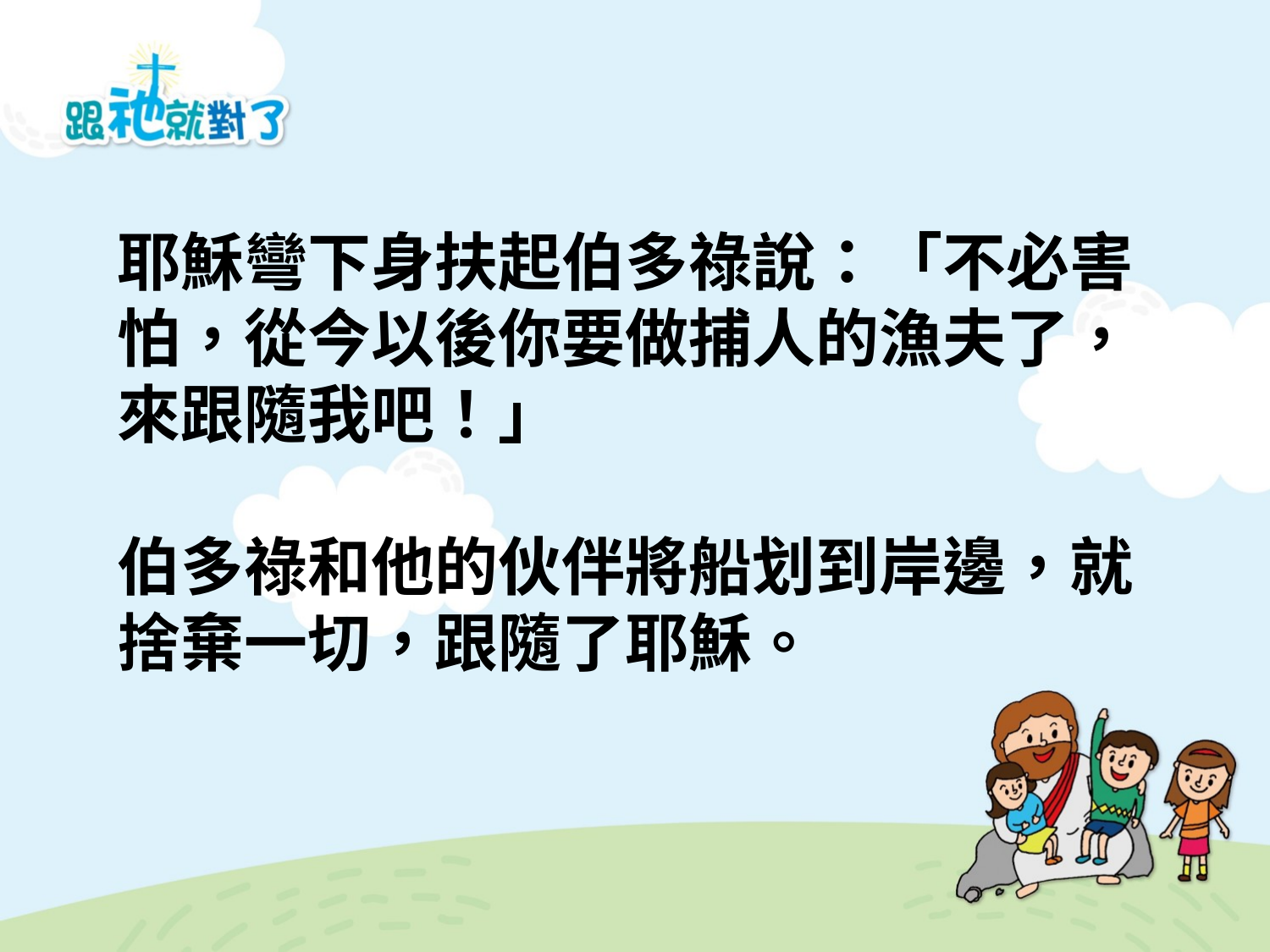

耶穌彎下身扶起伯多祿說：「不必害怕，從今以後你要做捕人的漁夫了，來跟隨我吧！」

伯多祿和他的伙伴將船划到岸邊，就捨棄一切，跟隨了耶穌。